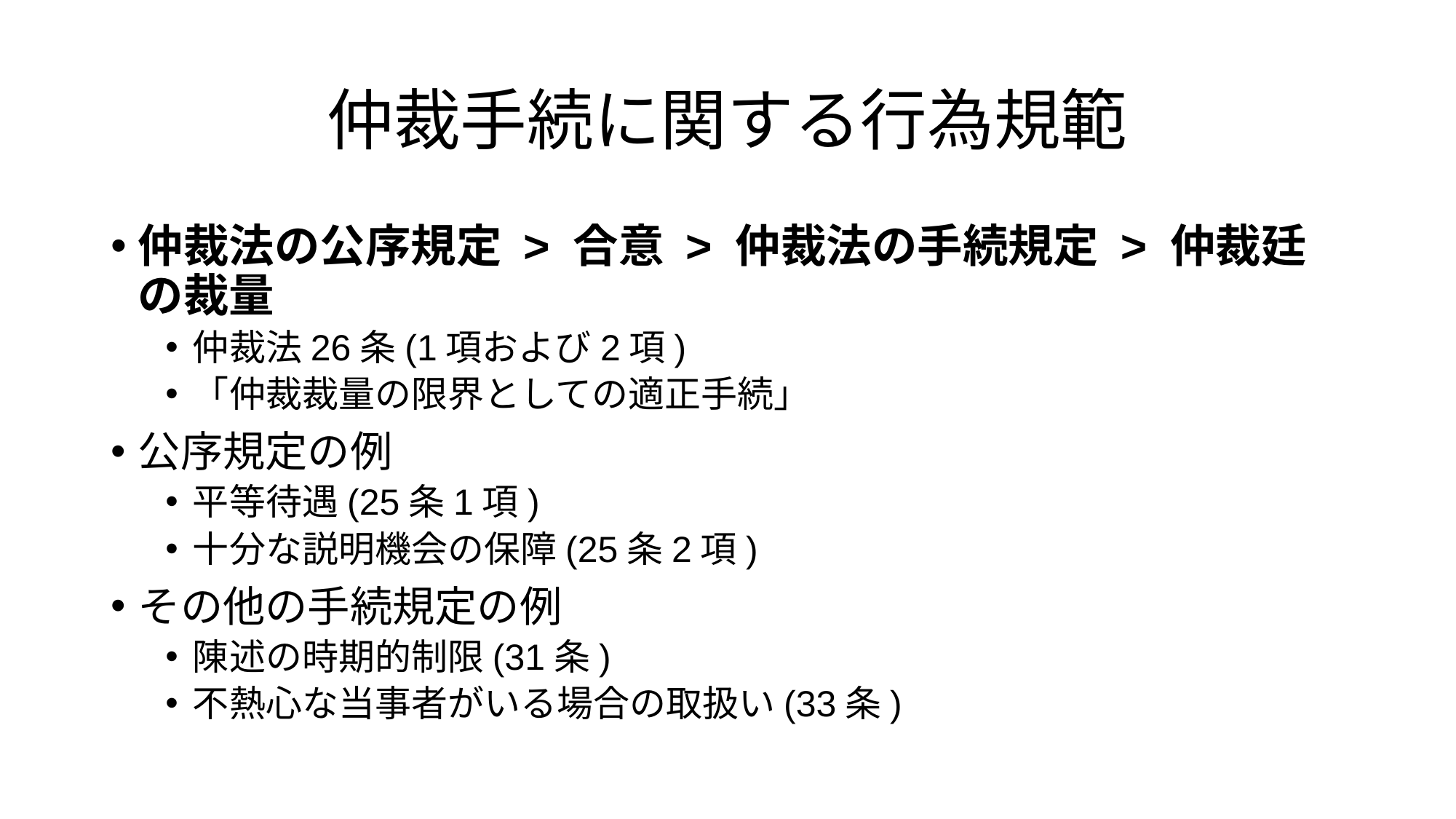

# 仲裁手続に関する行為規範
仲裁法の公序規定 > 合意 > 仲裁法の手続規定 > 仲裁廷の裁量
仲裁法26条(1項および2項)
「仲裁裁量の限界としての適正手続」
公序規定の例
平等待遇(25条1項)
十分な説明機会の保障(25条2項)
その他の手続規定の例
陳述の時期的制限(31条)
不熱心な当事者がいる場合の取扱い(33条)